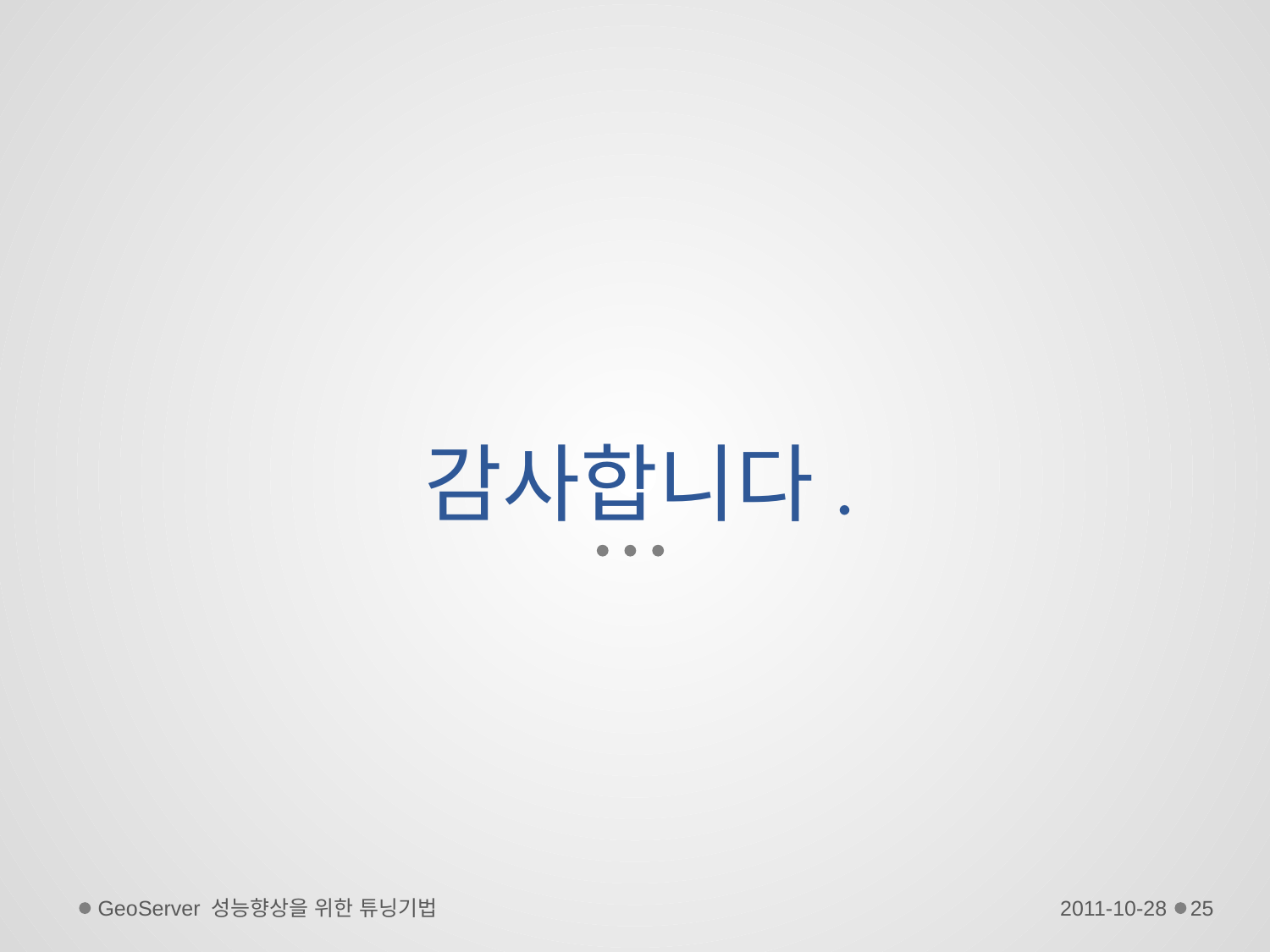

# 감사합니다.

GeoServer 성능향상을 위한 튜닝기법
2011-10-28
25